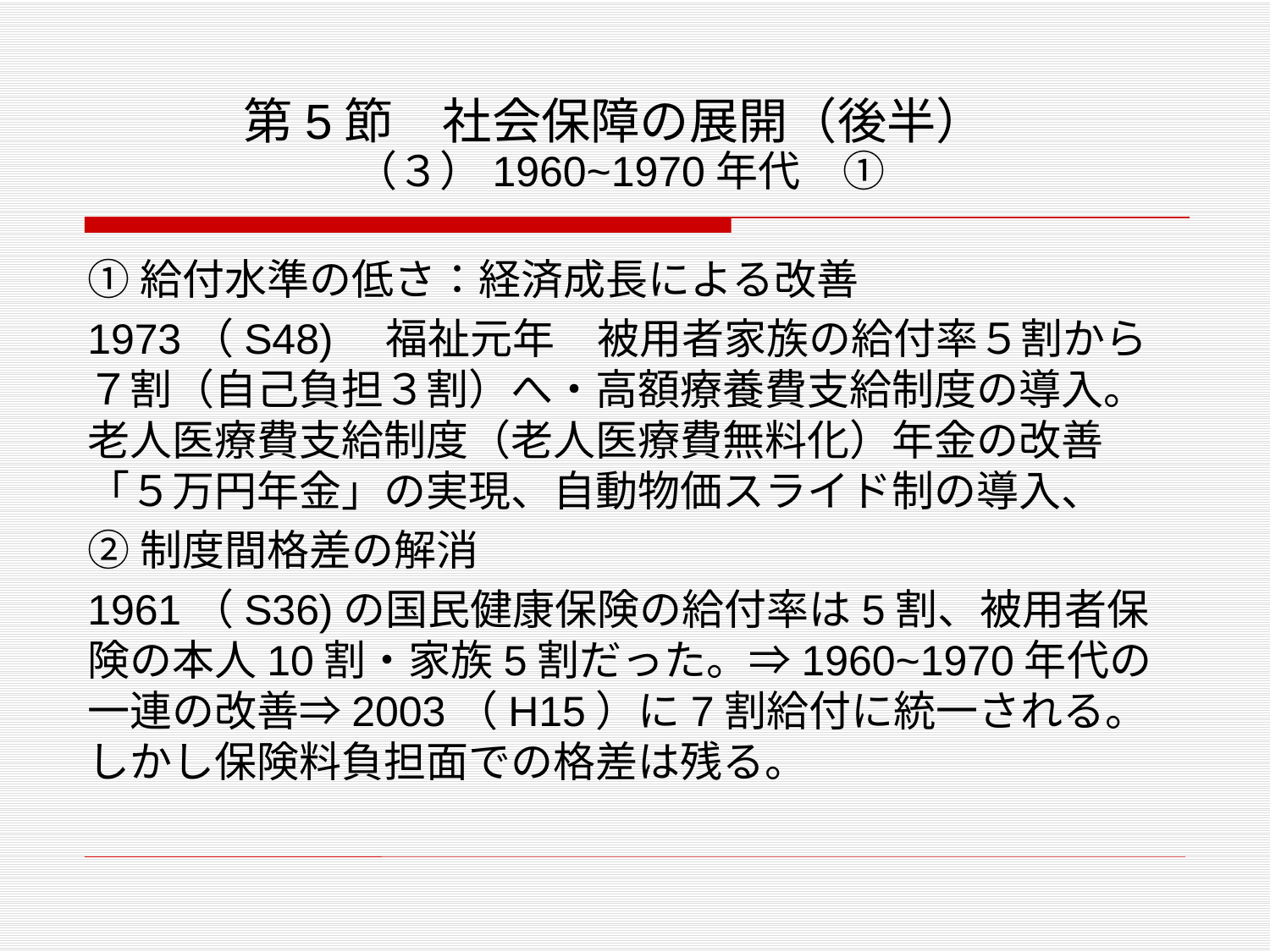

# 第5節　社会保障の展開（後半） （３）1960~1970年代　①
①給付水準の低さ：経済成長による改善
1973（S48)　福祉元年　被用者家族の給付率５割から７割（自己負担３割）へ・高額療養費支給制度の導入。老人医療費支給制度（老人医療費無料化）年金の改善「５万円年金」の実現、自動物価スライド制の導入、
②制度間格差の解消
1961（S36)の国民健康保険の給付率は5割、被用者保険の本人10割・家族5割だった。⇒1960~1970年代の一連の改善⇒2003（H15）に7割給付に統一される。しかし保険料負担面での格差は残る。